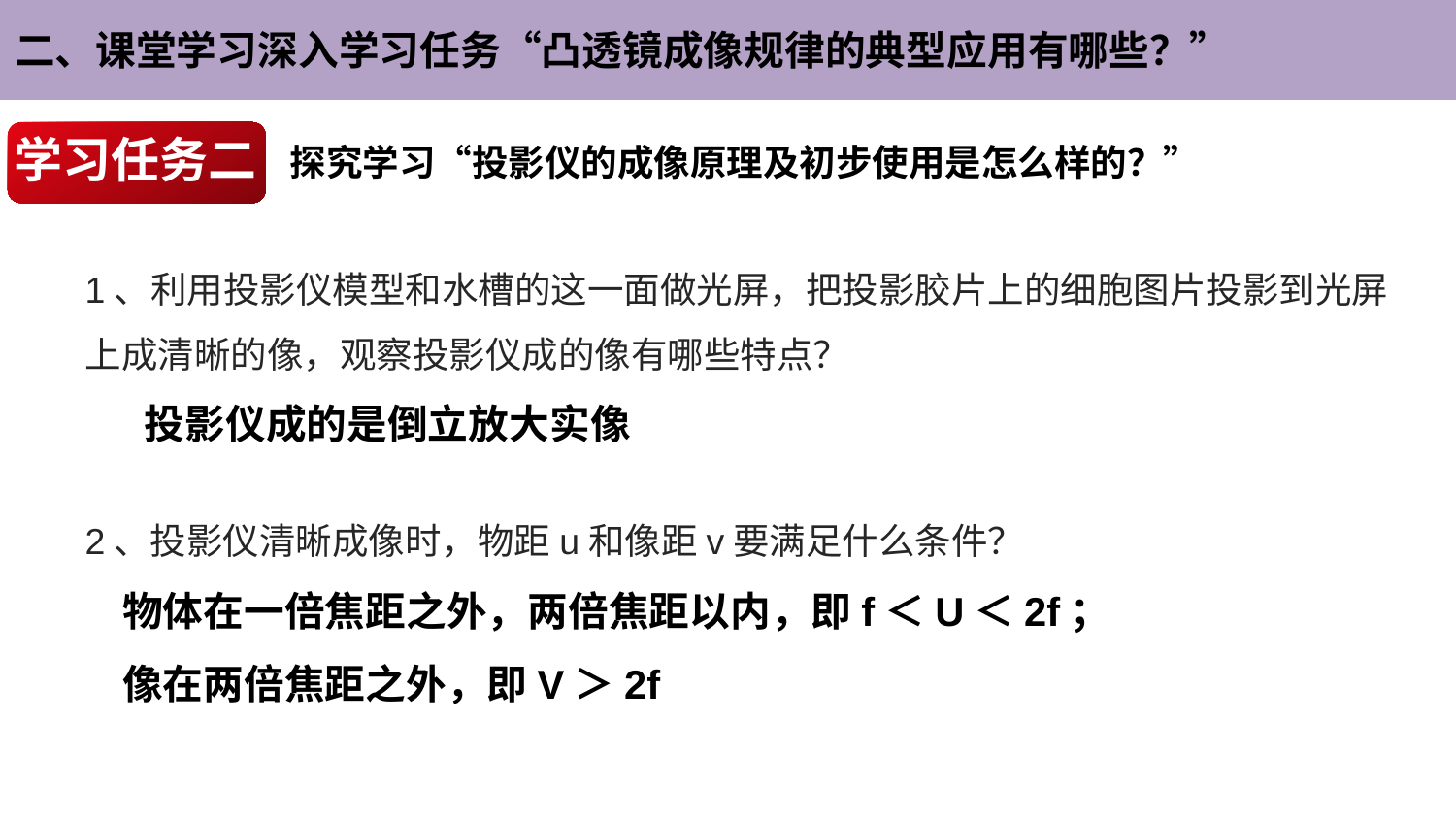

二、课堂学习深入学习任务“凸透镜成像规律的典型应用有哪些？”
学习任务二

  探究学习“投影仪的成像原理及初步使用是怎么样的？”
1、利用投影仪模型和水槽的这一面做光屏，把投影胶片上的细胞图片投影到光屏上成清晰的像，观察投影仪成的像有哪些特点？
投影仪成的是倒立放大实像
2、投影仪清晰成像时，物距u和像距v要满足什么条件？
物体在一倍焦距之外，两倍焦距以内，即f＜U＜2f；
像在两倍焦距之外，即V＞2f